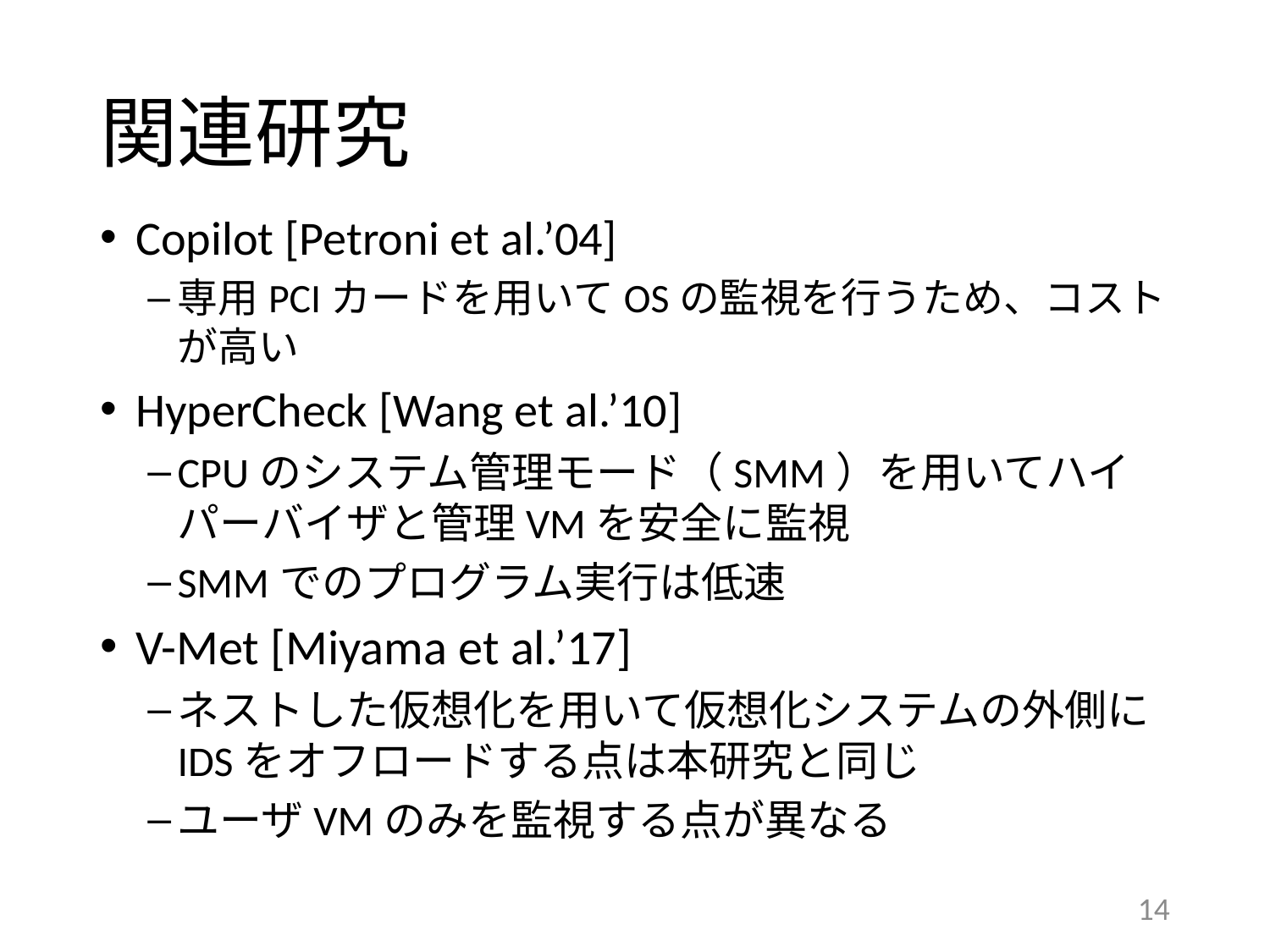

# 関連研究
Copilot [Petroni et al.’04]
専用PCIカードを用いてOSの監視を行うため、コストが高い
HyperCheck [Wang et al.’10]
CPUのシステム管理モード（SMM）を用いてハイパーバイザと管理VMを安全に監視
SMMでのプログラム実行は低速
V-Met [Miyama et al.’17]
ネストした仮想化を用いて仮想化システムの外側にIDSをオフロードする点は本研究と同じ
ユーザVMのみを監視する点が異なる
14